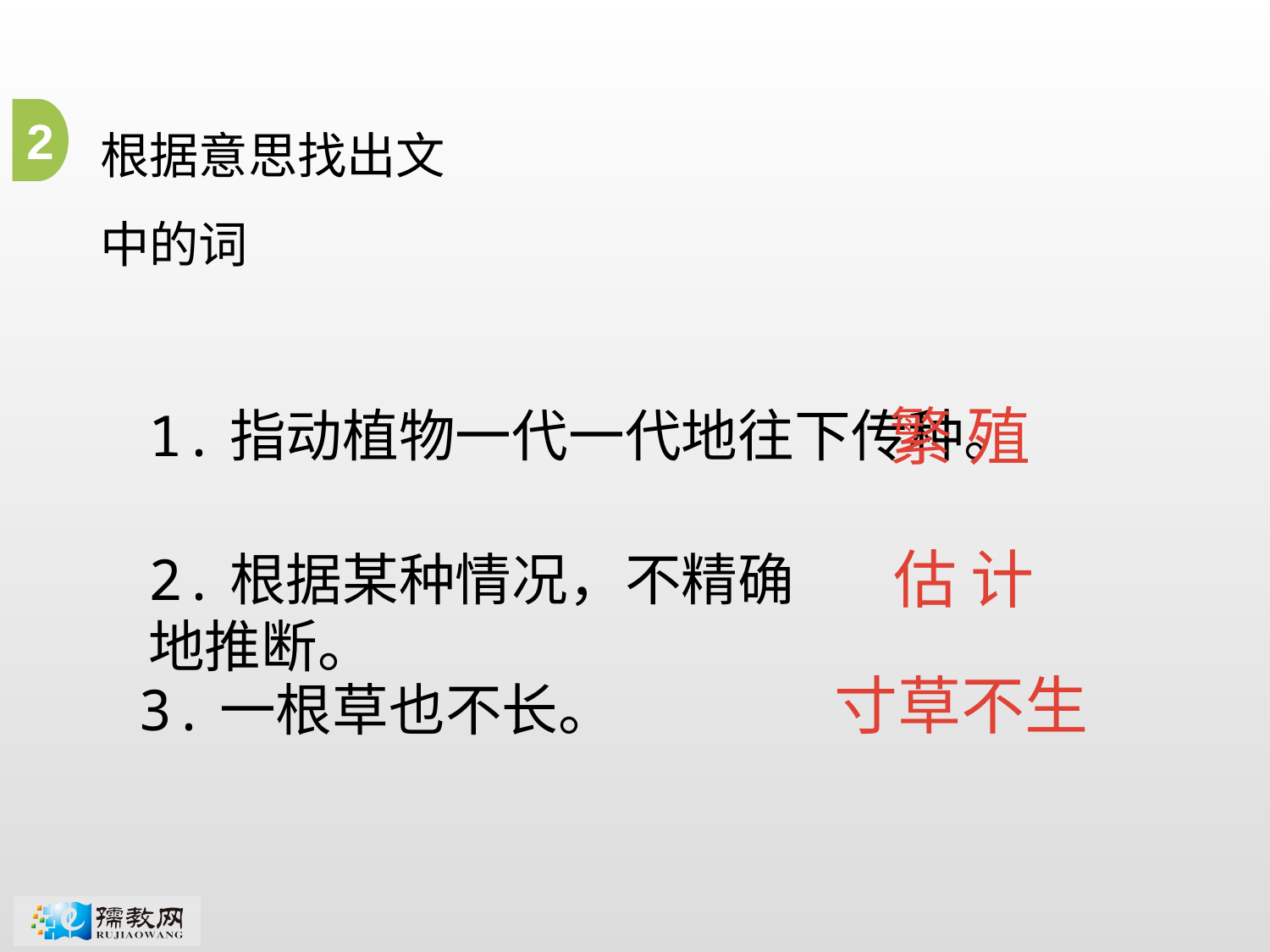

根据意思找出文中的词
2
繁 殖
1.指动植物一代一代地往下传种。

估 计
2.根据某种情况，不精确地推断。
寸草不生
3.一根草也不长。